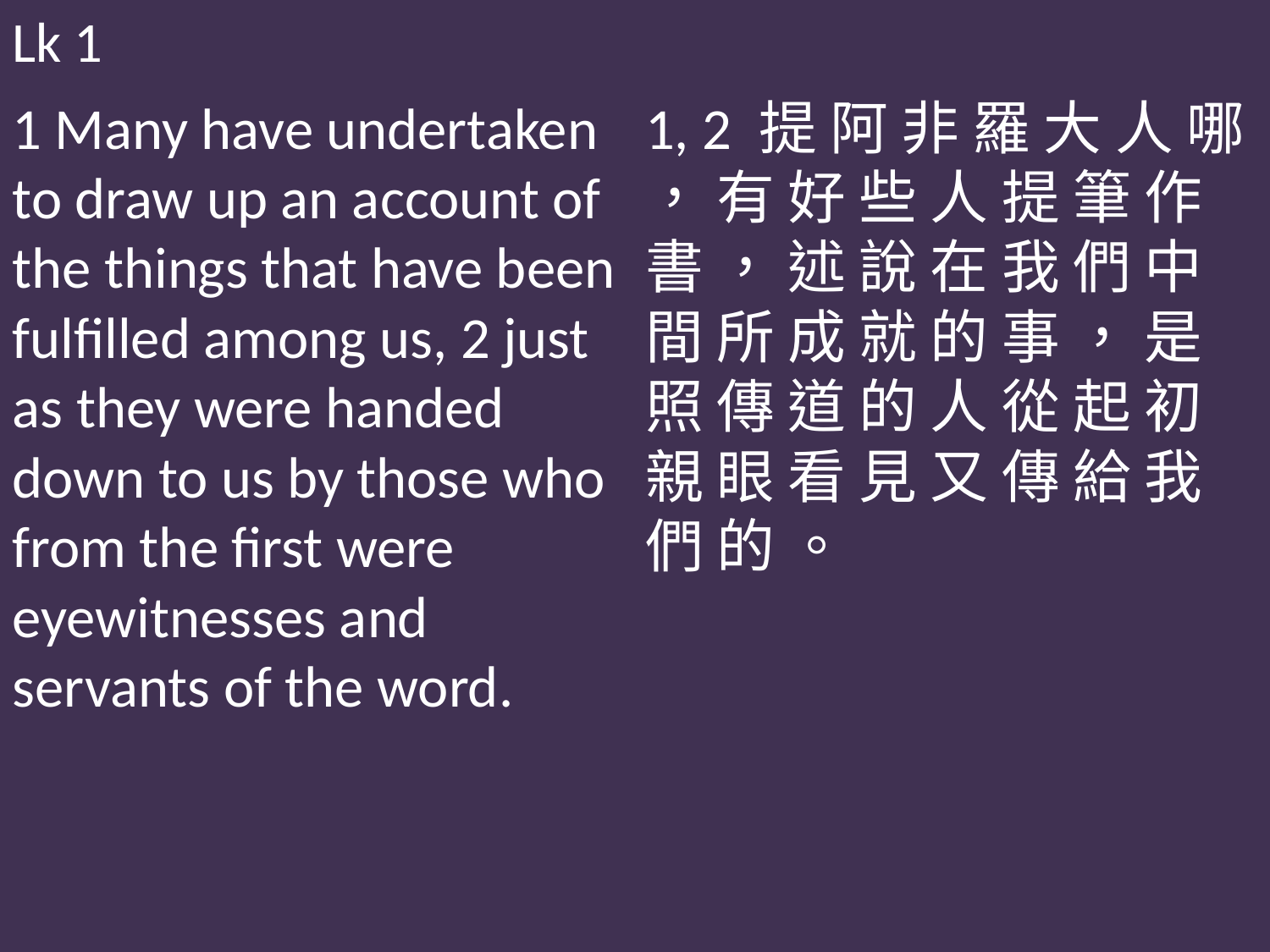

Lk 1
1 Many have undertaken to draw up an account of the things that have been fulfilled among us, 2 just as they were handed down to us by those who from the first were eyewitnesses and servants of the word.
1, 2 提 阿 非 羅 大 人 哪 ， 有 好 些 人 提 筆 作 書 ， 述 說 在 我 們 中 間 所 成 就 的 事 ， 是 照 傳 道 的 人 從 起 初 親 眼 看 見 又 傳 給 我 們 的 。